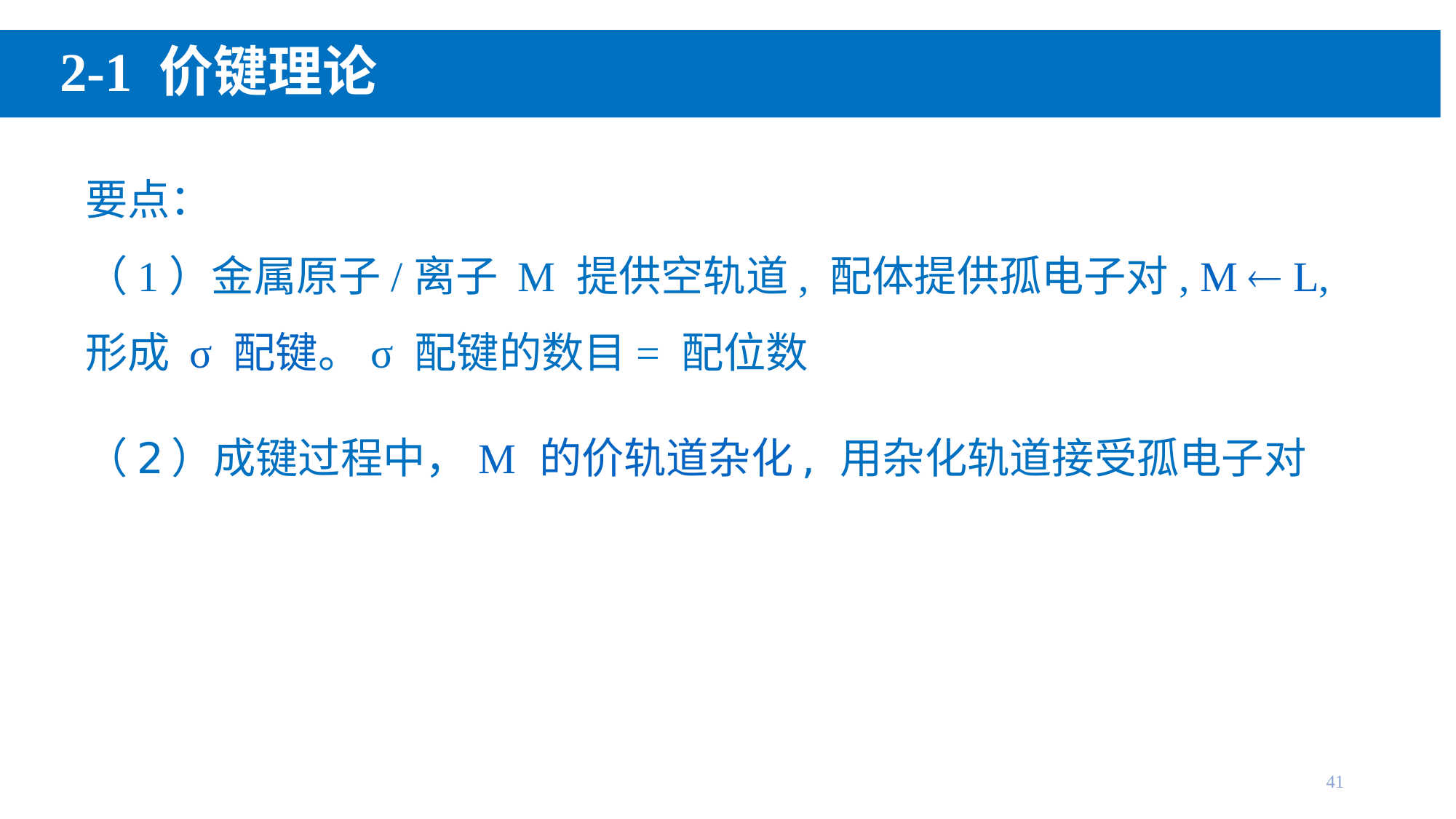

# 2-1 价键理论

要点：
（1）金属原子/离子 M 提供空轨道, 配体提供孤电子对, M ← L,
形成 σ 配键。σ 配键的数目= 配位数
（2）成键过程中，M 的价轨道杂化, 用杂化轨道接受孤电子对
41